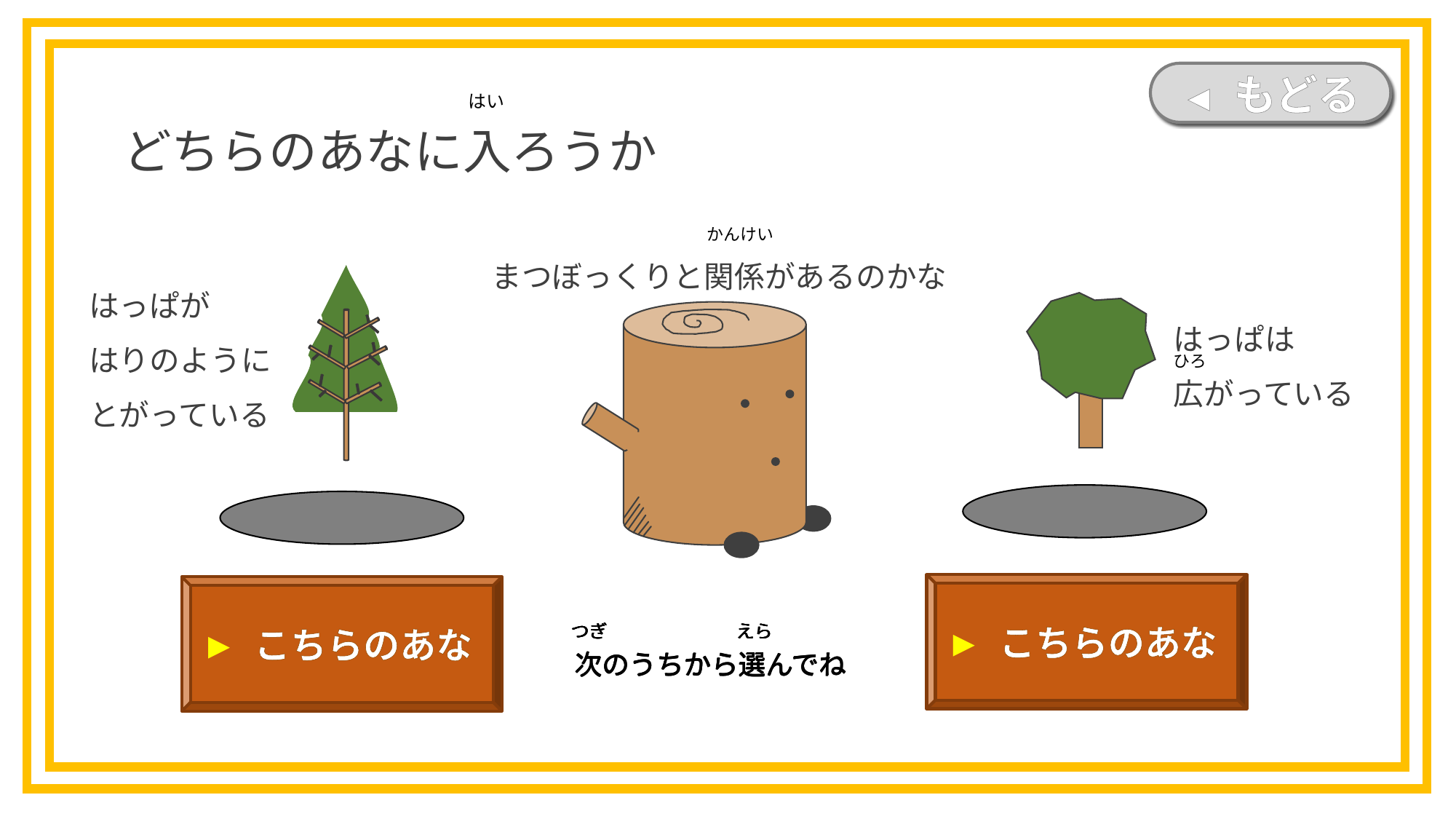

◄ もどる

はい
どちらのあなに入ろうか
まつぼっくりと関係があるのかな
かんけい
はっぱが
はりのように
とがっている

はっぱは
広がっている

ひろ

► こちらのあな
► こちらのあな
つぎ
えら
次のうちから選んでね
つぎ
えら
次のうちから選んでね
つぎ
えら
次のうちから選んでね
つぎ
えら
次のうちから選んでね